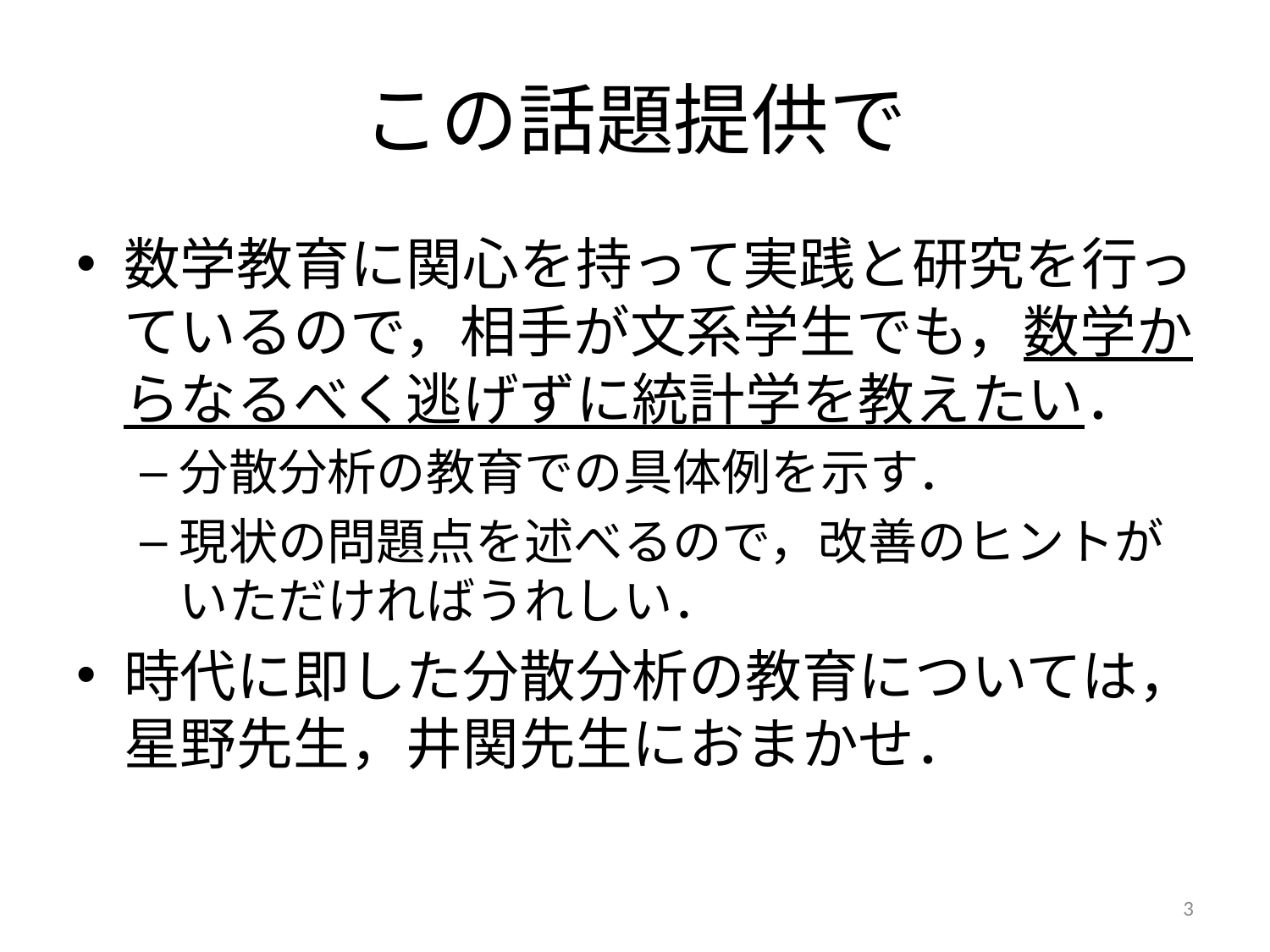

# この話題提供で
数学教育に関心を持って実践と研究を行っているので，相手が文系学生でも，数学からなるべく逃げずに統計学を教えたい．
分散分析の教育での具体例を示す．
現状の問題点を述べるので，改善のヒントがいただければうれしい．
時代に即した分散分析の教育については，星野先生，井関先生におまかせ．
3